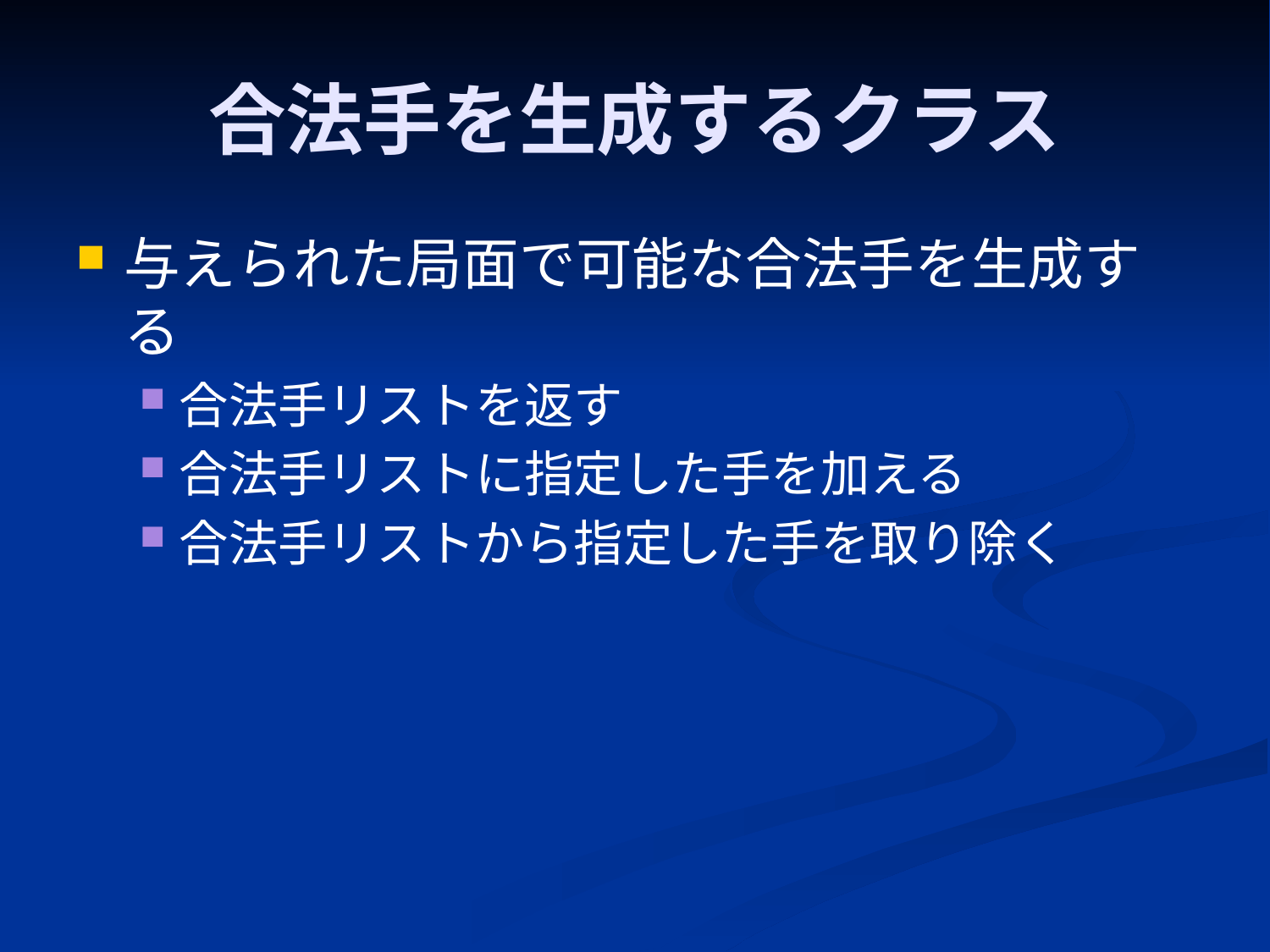

# 合法手を生成するクラス
与えられた局面で可能な合法手を生成する
合法手リストを返す
合法手リストに指定した手を加える
合法手リストから指定した手を取り除く